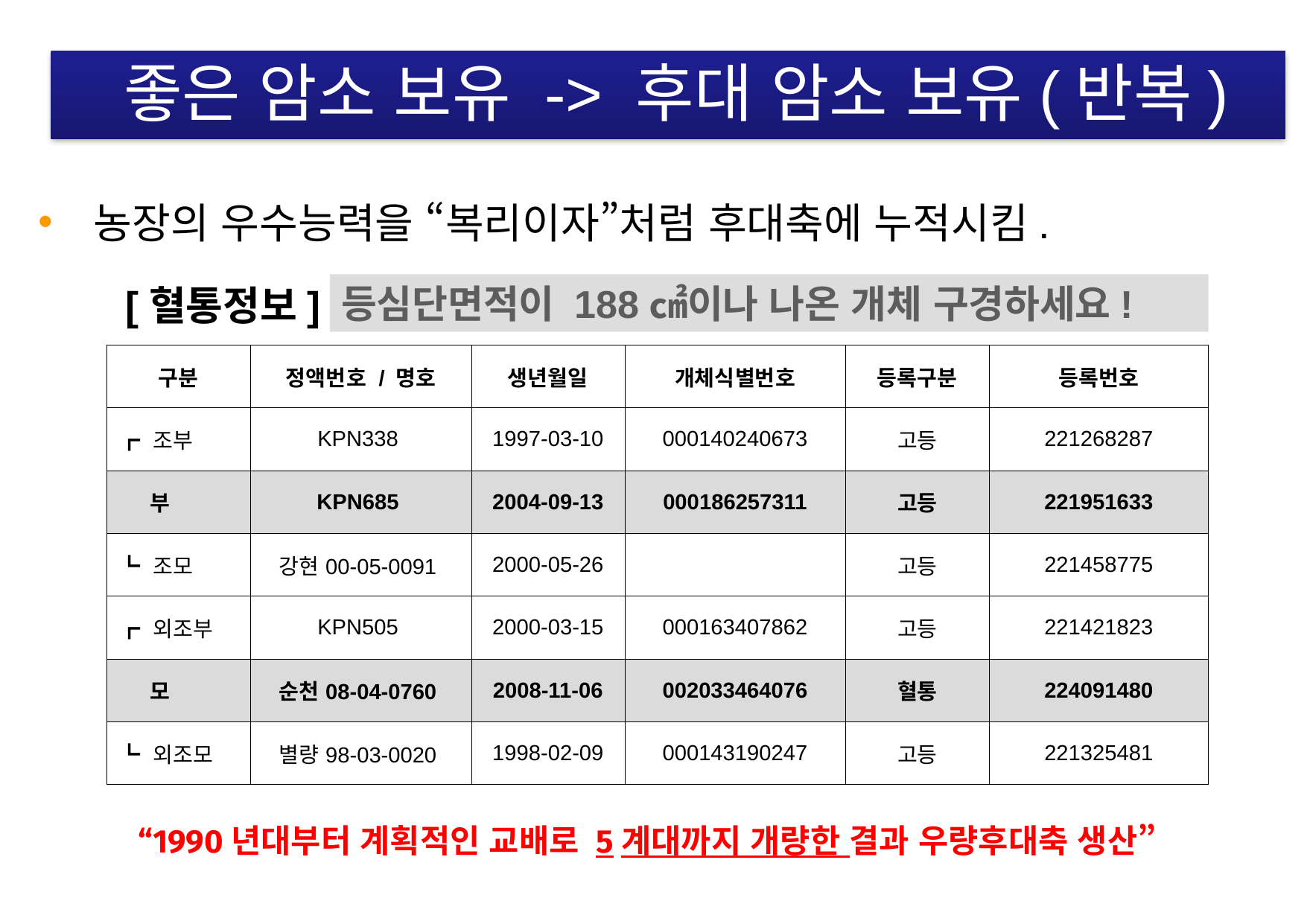

# 좋은 암소 보유 -> 후대 암소 보유(반복)

농장의 우수능력을 “복리이자”처럼 후대축에 누적시킴.
등심단면적이 188㎠이나 나온 개체 구경하세요!
[혈통정보]
| 구분 | 정액번호 / 명호 | 생년월일 | 개체식별번호 | 등록구분 | 등록번호 |
| --- | --- | --- | --- | --- | --- |
| ┏ 조부 | KPN338 | 1997-03-10 | 000140240673 | 고등 | 221268287 |
| 부 | KPN685 | 2004-09-13 | 000186257311 | 고등 | 221951633 |
| ┗ 조모 | 강현00-05-0091 | 2000-05-26 |  | 고등 | 221458775 |
| ┏ 외조부 | KPN505 | 2000-03-15 | 000163407862 | 고등 | 221421823 |
| 모 | 순천08-04-0760 | 2008-11-06 | 002033464076 | 혈통 | 224091480 |
| ┗ 외조모 | 별량98-03-0020 | 1998-02-09 | 000143190247 | 고등 | 221325481 |
“1990년대부터 계획적인 교배로 5계대까지 개량한 결과 우량후대축 생산”